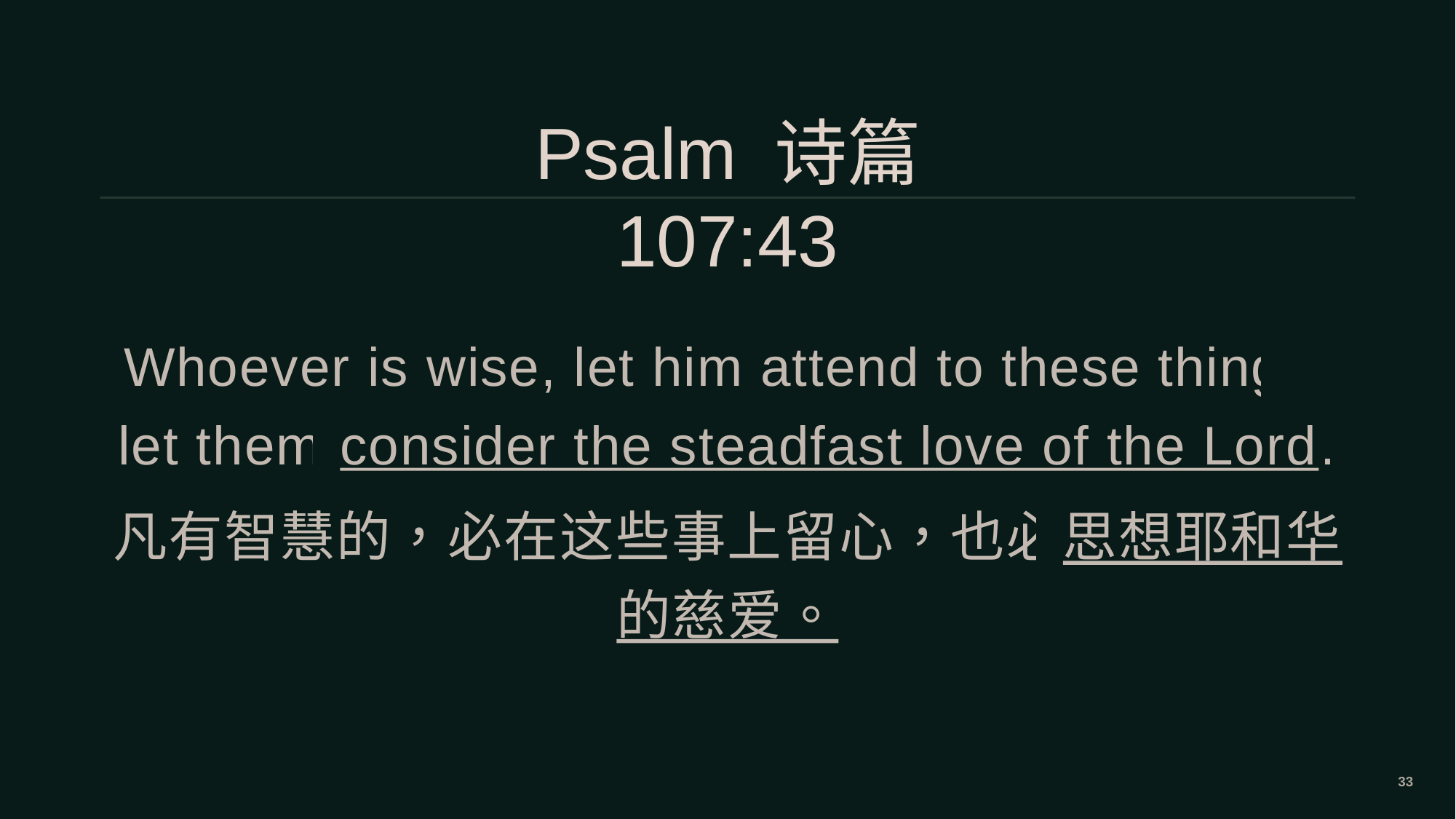

Psalm 诗篇 107:43
Whoever is wise, let him attend to these things; let them consider the steadfast love of the Lord.
凡有智慧的，必在这些事上留心，也必思想耶和华的慈爱。
33